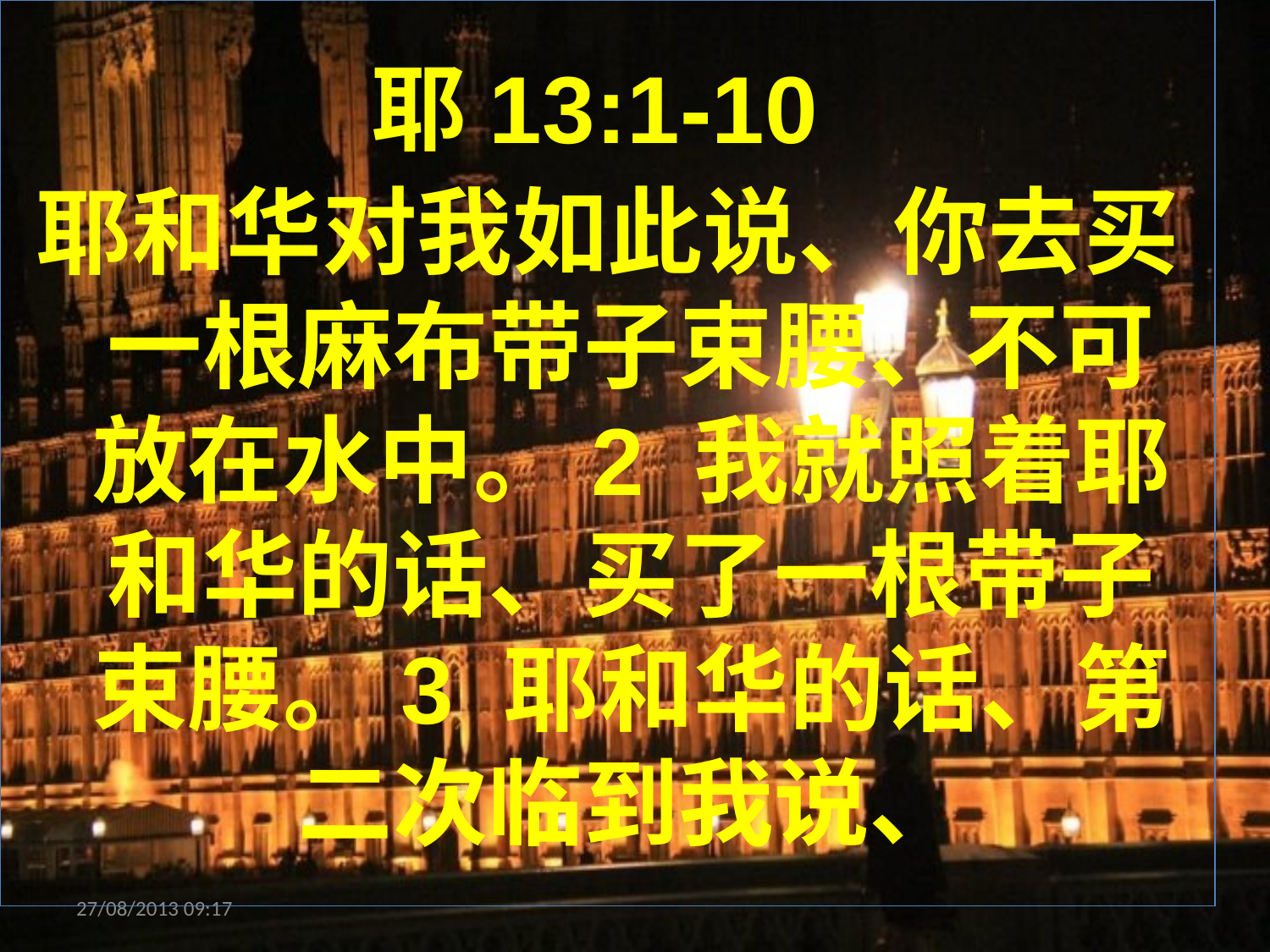

耶13:1-10
耶和华对我如此说、你去买一根麻布带子束腰、不可放在水中。2 我就照着耶和华的话、买了一根带子束腰。3 耶和华的话、第二次临到我说、
27/08/2013 09:17